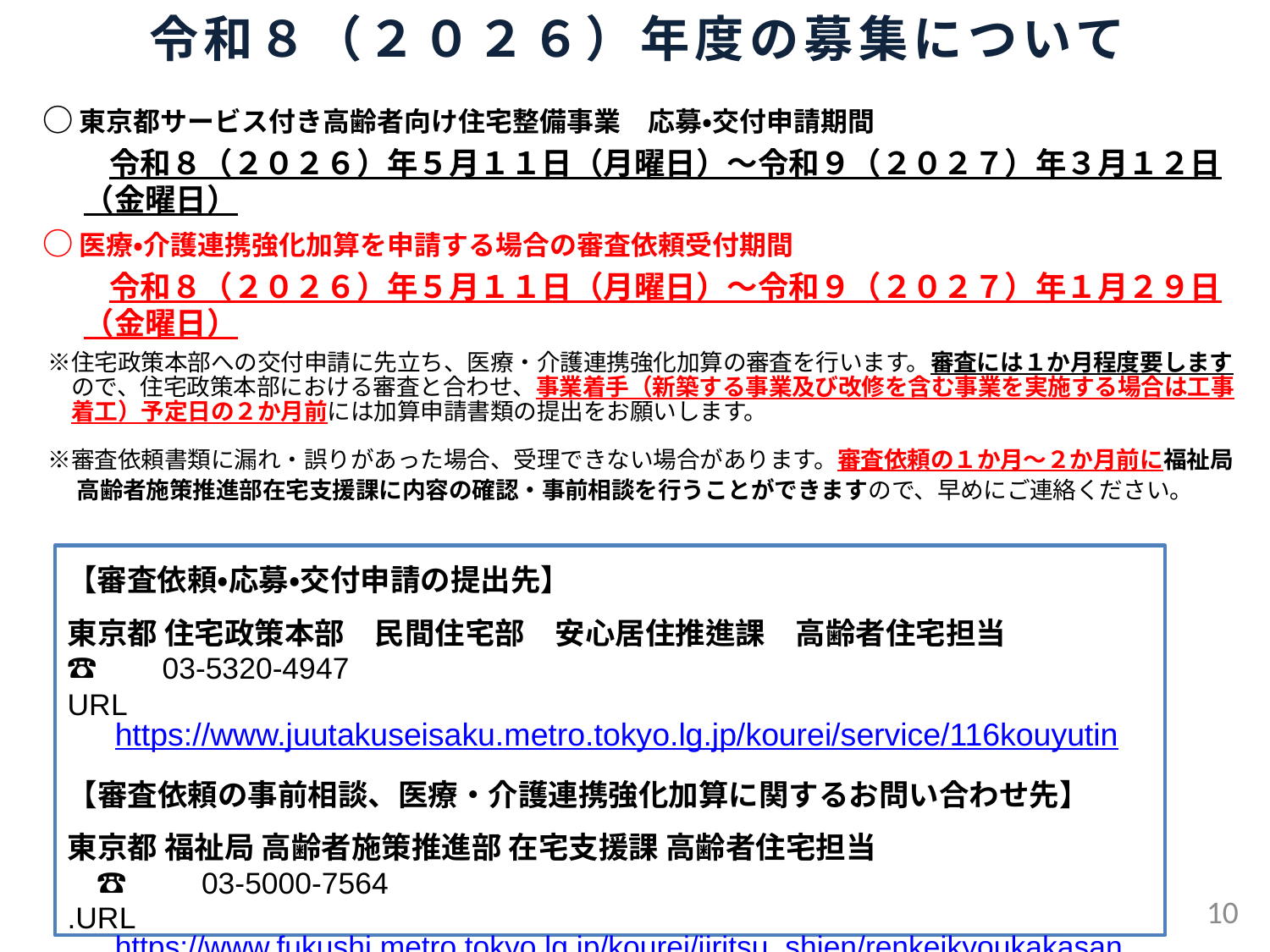

# 令和８（２０２６）年度の募集について
○東京都サービス付き高齢者向け住宅整備事業　応募・交付申請期間
　　令和８（２０２６）年５月１１日（月曜日）～令和９（２０２７）年３月１２日（金曜日）
○医療・介護連携強化加算を申請する場合の審査依頼受付期間
　　令和８（２０２６）年５月１１日（月曜日）～令和９（２０２７）年１月２９日（金曜日）

　※住宅政策本部への交付申請に先立ち、医療・介護連携強化加算の審査を行います。審査には１か月程度要しますので、住宅政策本部における審査と合わせ、事業着手（新築する事業及び改修を含む事業を実施する場合は工事着工）予定日の２か月前には加算申請書類の提出をお願いします。

　※審査依頼書類に漏れ・誤りがあった場合、受理できない場合があります。審査依頼の１か月～２か月前に福祉局
　　 高齢者施策推進部在宅支援課に内容の確認・事前相談を行うことができますので、早めにご連絡ください。

【審査依頼・応募・交付申請の提出先】

東京都 住宅政策本部　民間住宅部　安心居住推進課　高齢者住宅担当
☎   　03-5320-4947
URL　　https://www.juutakuseisaku.metro.tokyo.lg.jp/kourei/service/116kouyutin

【審査依頼の事前相談、医療・介護連携強化加算に関するお問い合わせ先】

東京都 福祉局 高齢者施策推進部 在宅支援課 高齢者住宅担当
　☎　 　03-5000-7564
.URL　　https://www.fukushi.metro.tokyo.lg.jp/kourei/jiritsu_shien/renkeikyoukakasan
10